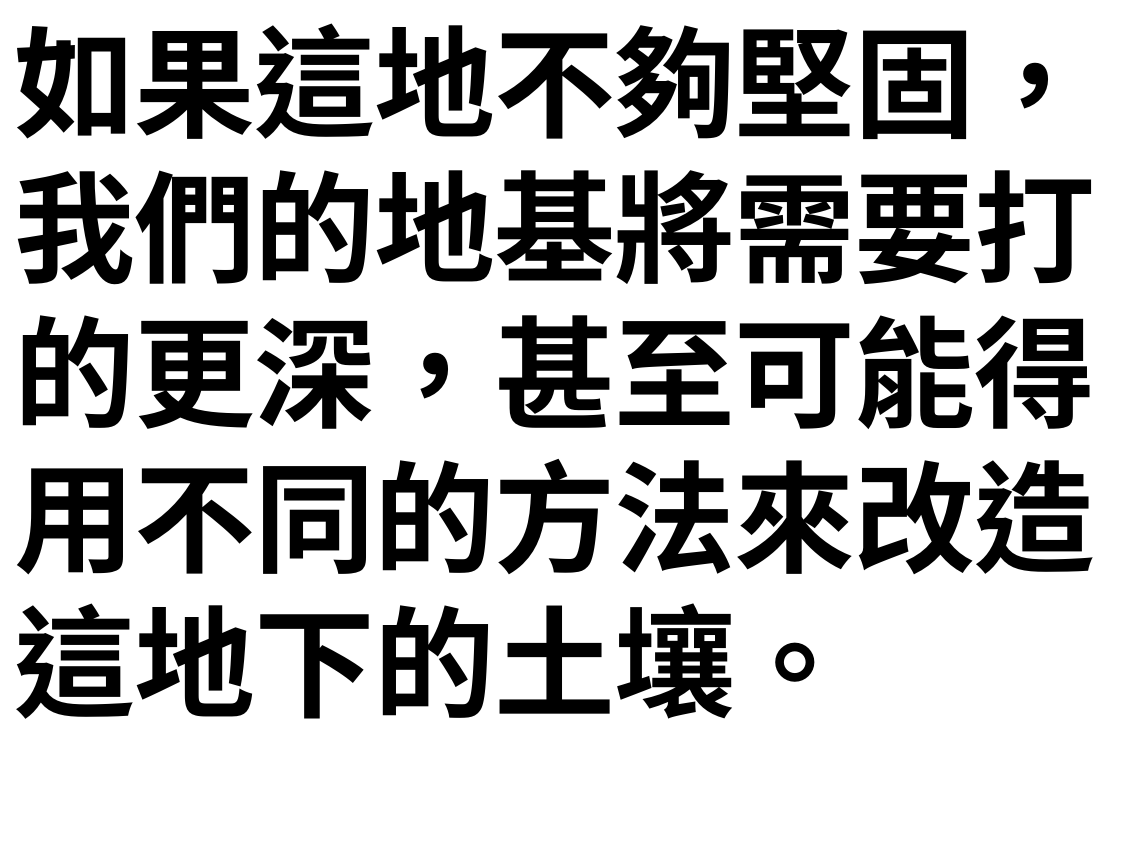

如果這地不夠堅固，我們的地基將需要打的更深，甚至可能得用不同的方法來改造這地下的土壤。